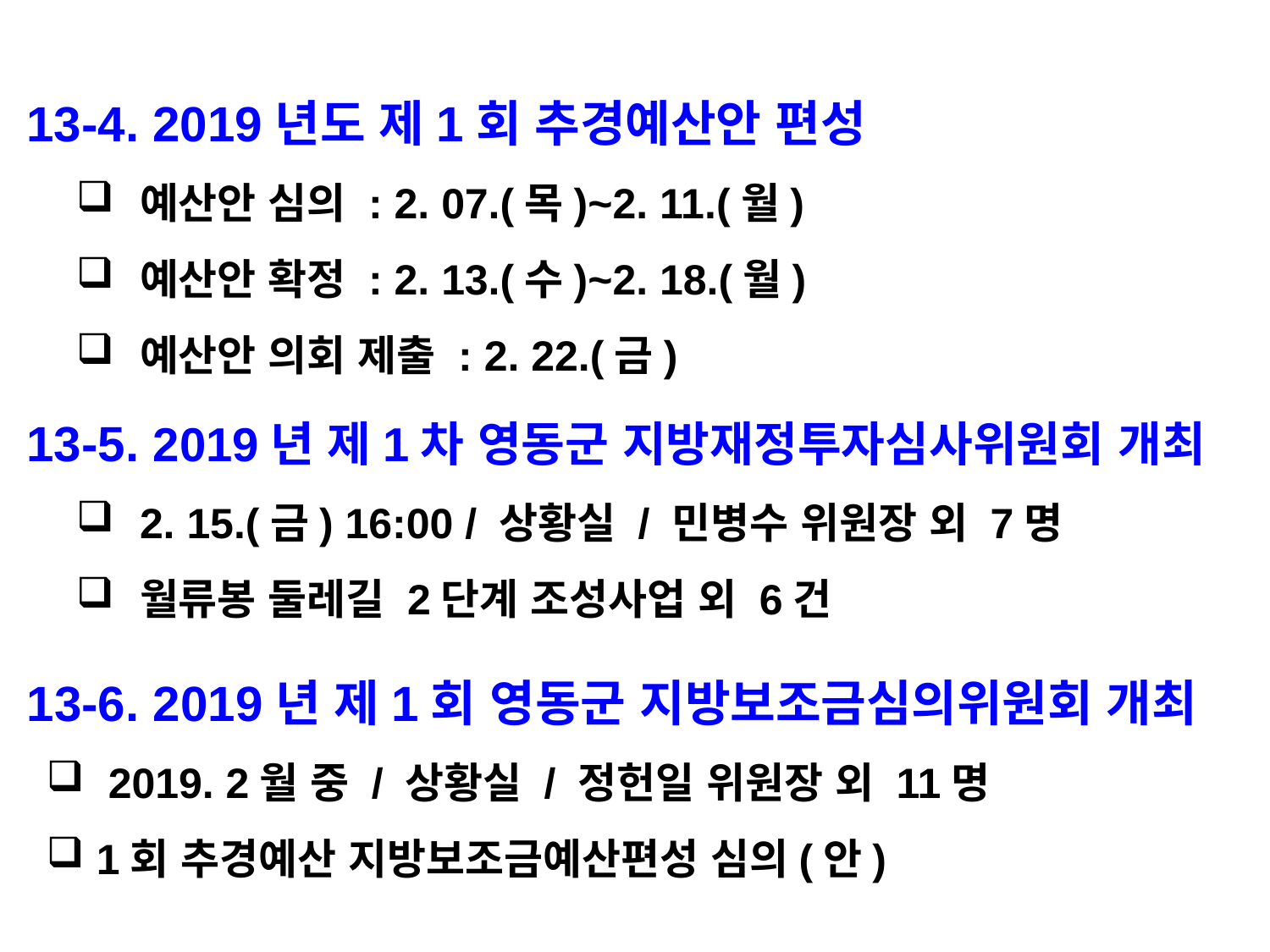

13-4. 2019년도 제1회 추경예산안 편성
예산안 심의 : 2. 07.(목)~2. 11.(월)
예산안 확정 : 2. 13.(수)~2. 18.(월)
예산안 의회 제출 : 2. 22.(금)

 13-5. 2019년 제1차 영동군 지방재정투자심사위원회 개최
2. 15.(금) 16:00 / 상황실 / 민병수 위원장 외 7명
월류봉 둘레길 2단계 조성사업 외 6건

 13-6. 2019년 제1회 영동군 지방보조금심의위원회 개최
  2019. 2월 중 / 상황실 / 정헌일 위원장 외 11명
 1회 추경예산 지방보조금예산편성 심의(안)